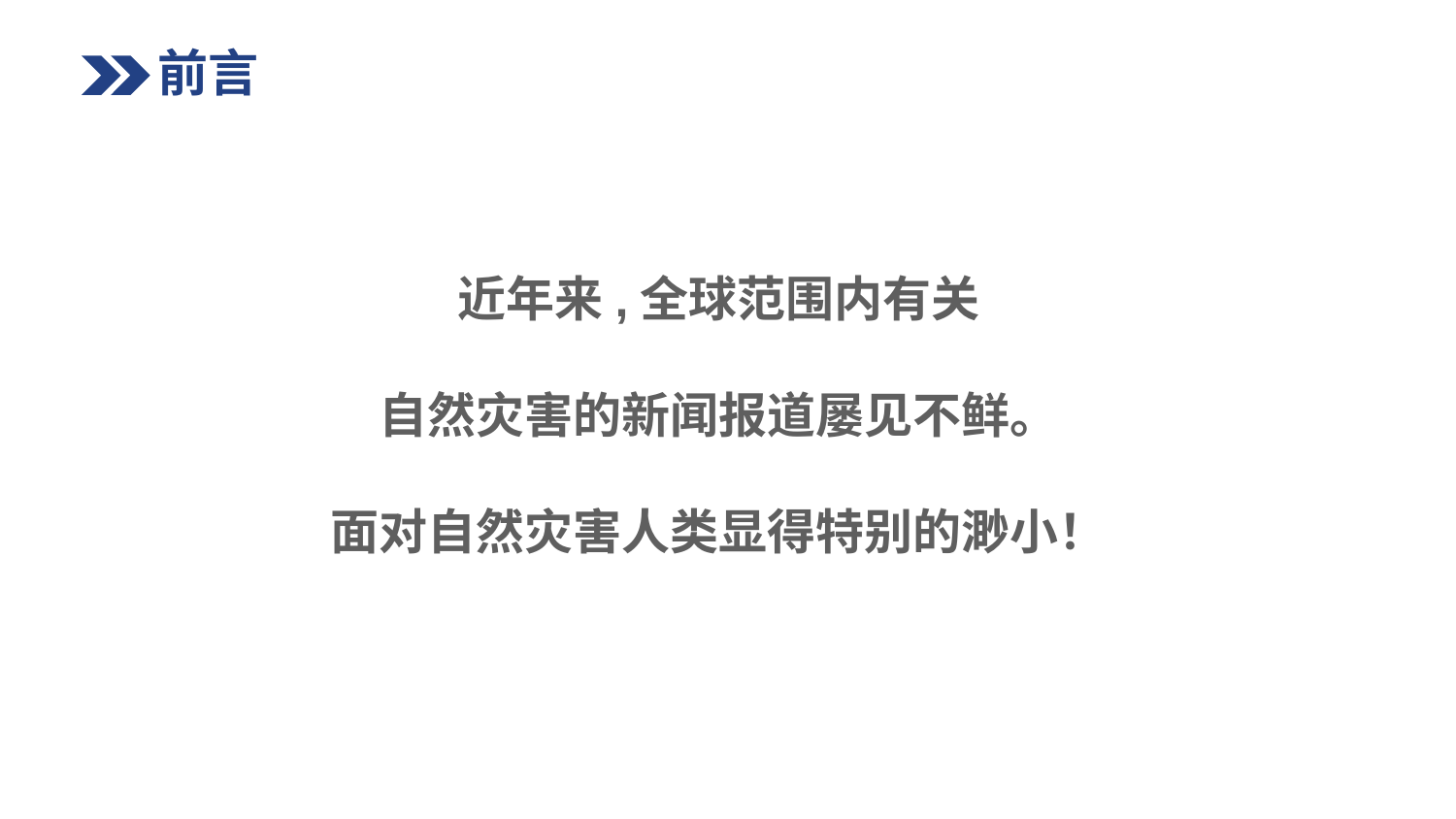

前言

近年来,全球范围内有关
自然灾害的新闻报道屡见不鲜。
面对自然灾害人类显得特别的渺小！